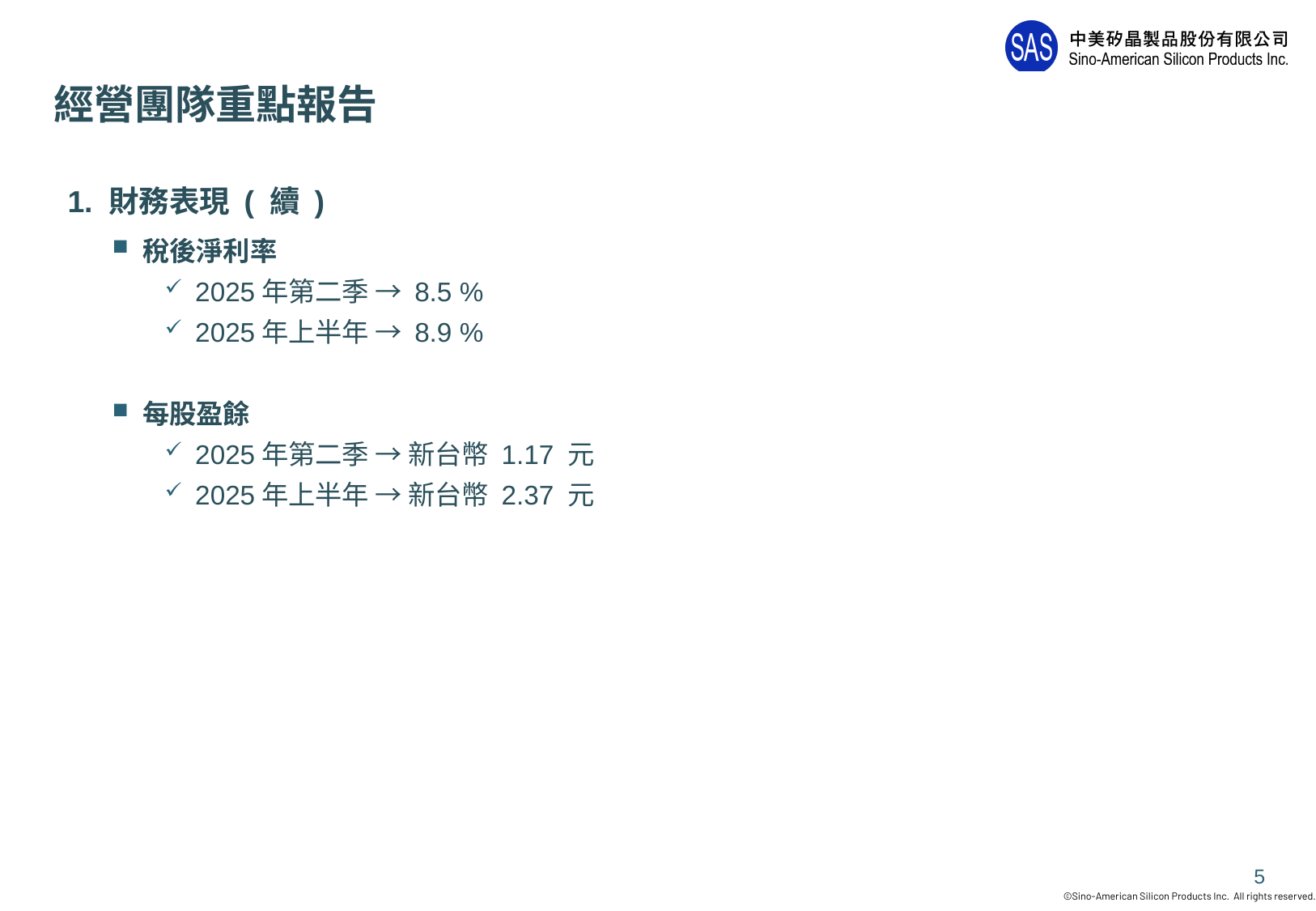

# 經營團隊重點報告
1. 財務表現 ( 續 )
稅後淨利率
2025年第二季 → 8.5 %
2025年上半年 → 8.9 %

每股盈餘
2025年第二季 → 新台幣 1.17 元
2025年上半年 → 新台幣 2.37 元

5